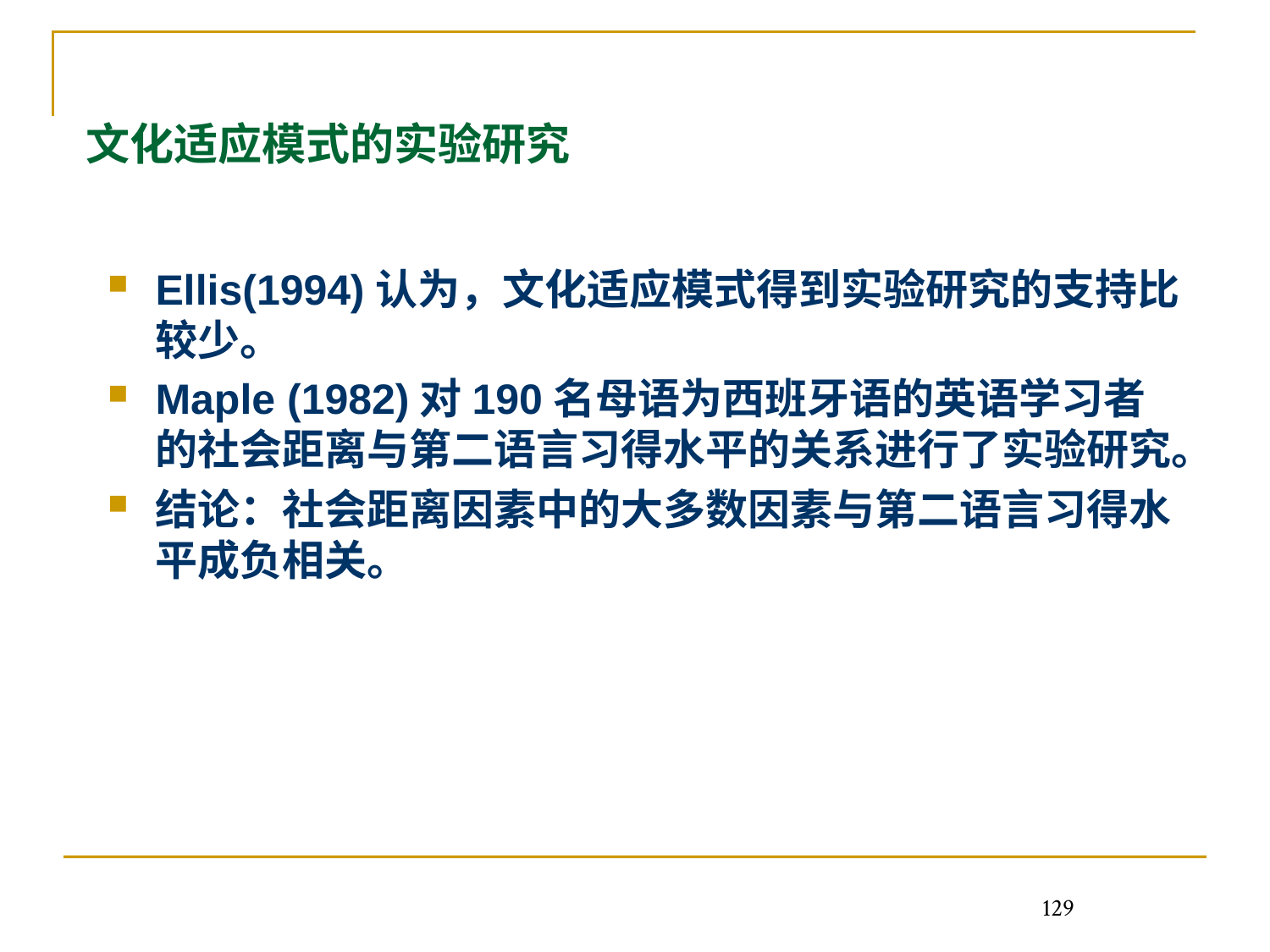

# 文化适应模式的实验研究
Ellis(1994)认为，文化适应模式得到实验研究的支持比较少。
Maple (1982)对190名母语为西班牙语的英语学习者的社会距离与第二语言习得水平的关系进行了实验研究。
结论：社会距离因素中的大多数因素与第二语言习得水平成负相关。

129